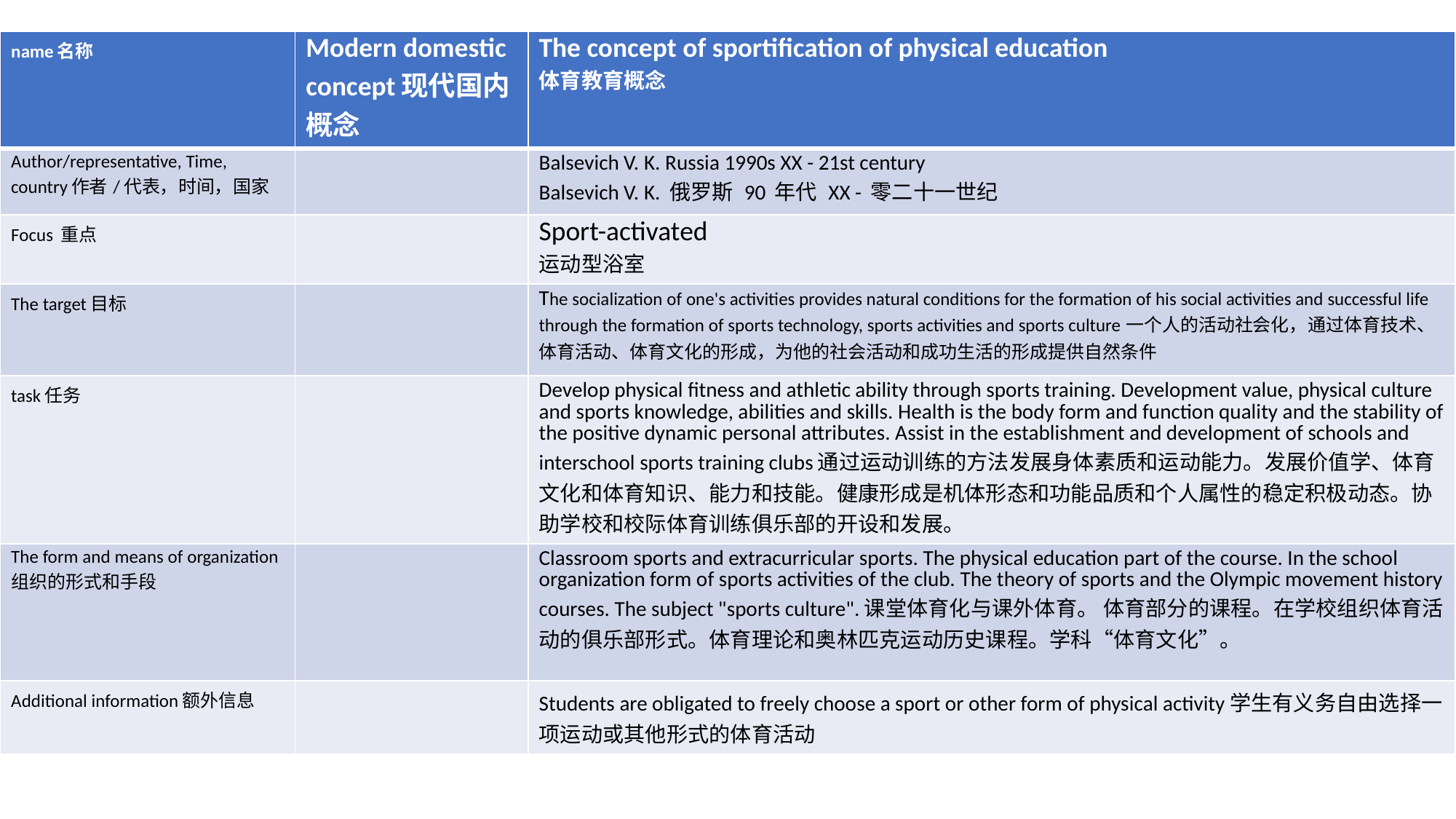

| name名称 | Modern domestic concept现代国内概念 | The concept of sportification of physical education 体育教育概念 |
| --- | --- | --- |
| Author/representative, Time, country作者/代表，时间，国家 |  | Balsevich V. K. Russia 1990s XX - 21st century Balsevich V. K. 俄罗斯 90 年代 XX - 零二十一世纪 |
| Focus 重点 |  | Sport-activated 运动型浴室 |
| The target目标 |  | The socialization of one's activities provides natural conditions for the formation of his social activities and successful life through the formation of sports technology, sports activities and sports culture一个人的活动社会化，通过体育技术、体育活动、体育文化的形成，为他的社会活动和成功生活的形成提供自然条件 |
| task任务 |  | Develop physical fitness and athletic ability through sports training. Development value, physical culture and sports knowledge, abilities and skills. Health is the body form and function quality and the stability of the positive dynamic personal attributes. Assist in the establishment and development of schools and interschool sports training clubs通过运动训练的方法发展身体素质和运动能力。发展价值学、体育文化和体育知识、能力和技能。健康形成是机体形态和功能品质和个人属性的稳定积极动态。协助学校和校际体育训练俱乐部的开设和发展。 |
| The form and means of organization组织的形式和手段 |  | Classroom sports and extracurricular sports. The physical education part of the course. In the school organization form of sports activities of the club. The theory of sports and the Olympic movement history courses. The subject "sports culture".课堂体育化与课外体育。 体育部分的课程。在学校组织体育活动的俱乐部形式。体育理论和奥林匹克运动历史课程。学科“体育文化”。 |
| Additional information额外信息 |  | Students are obligated to freely choose a sport or other form of physical activity学生有义务自由选择一项运动或其他形式的体育活动 |
#